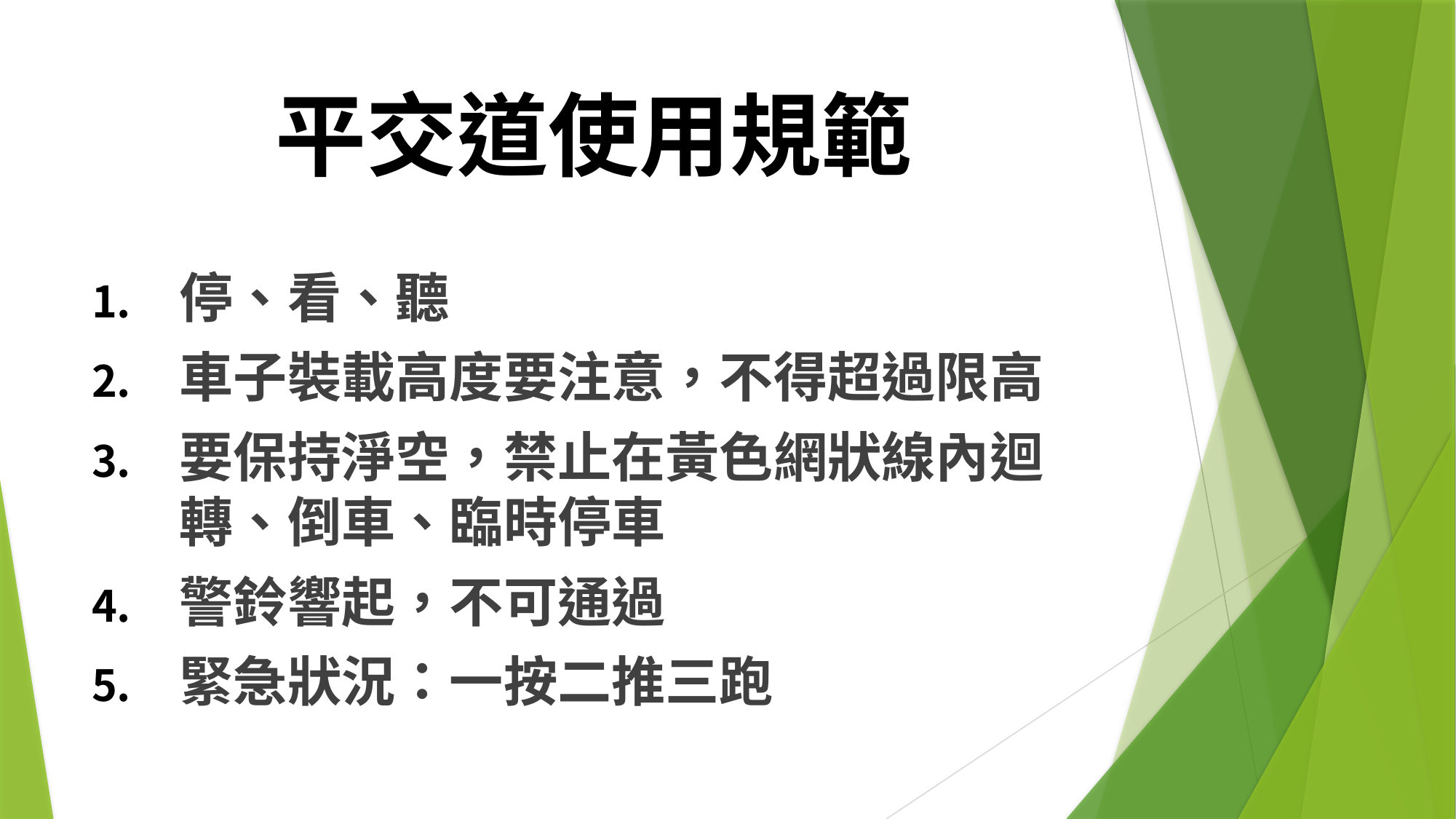

# 平交道使用規範
停、看、聽
車子裝載高度要注意，不得超過限高
要保持淨空，禁止在黃色網狀線內迴轉、倒車、臨時停車
警鈴響起，不可通過
緊急狀況：一按二推三跑